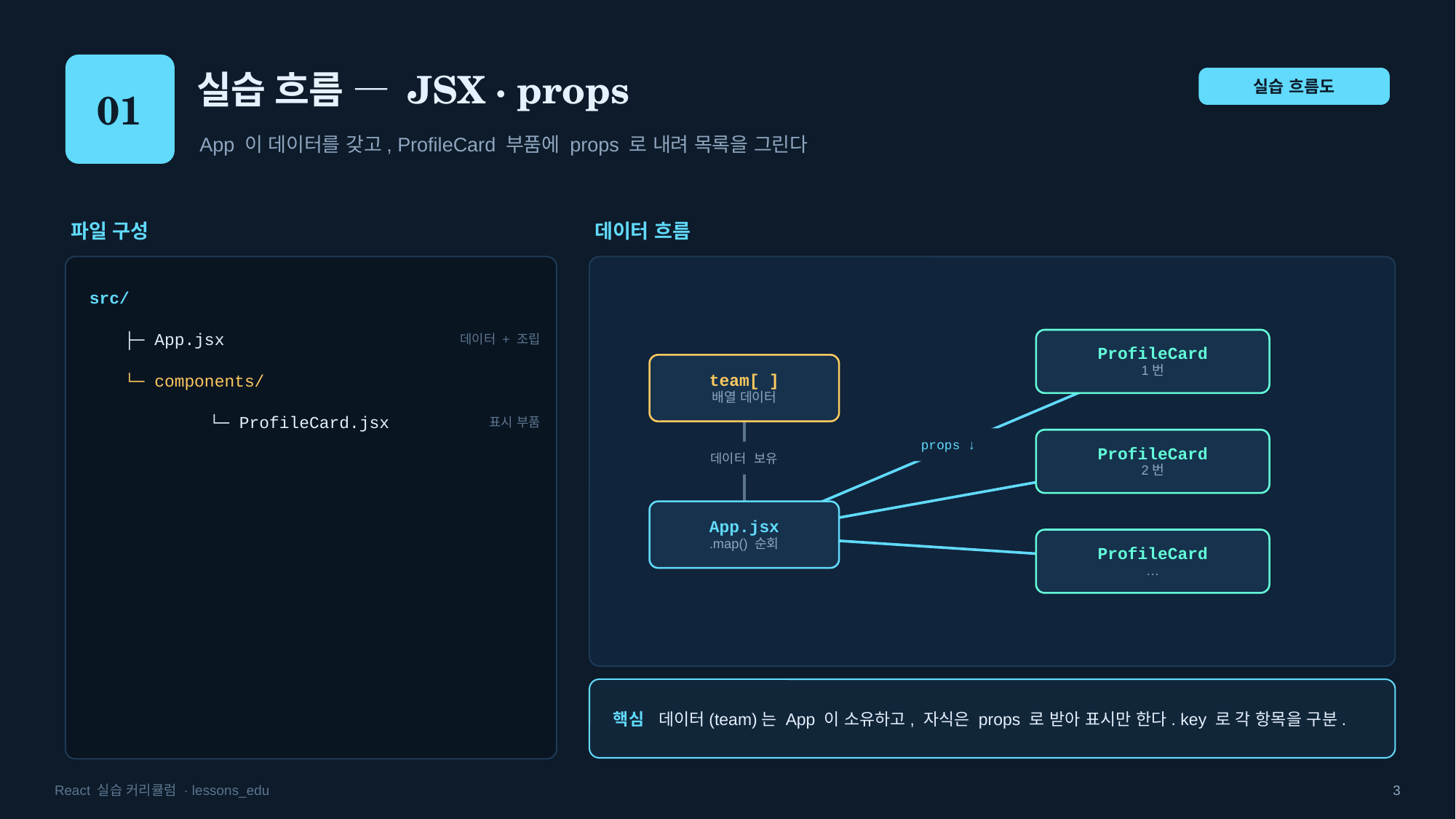

01
실습 흐름 — JSX · props
실습 흐름도
App 이 데이터를 갖고, ProfileCard 부품에 props 로 내려 목록을 그린다
파일 구성
데이터 흐름

src/
├─ App.jsx
데이터 + 조립

ProfileCard
1번

team[ ]
배열 데이터
└─ components/
     └─ ProfileCard.jsx
표시 부품
props ↓

ProfileCard
2번
데이터 보유

App.jsx
.map() 순회

ProfileCard
…

핵심   데이터(team)는 App 이 소유하고, 자식은 props 로 받아 표시만 한다. key 로 각 항목을 구분.
React 실습 커리큘럼 · lessons_edu
3